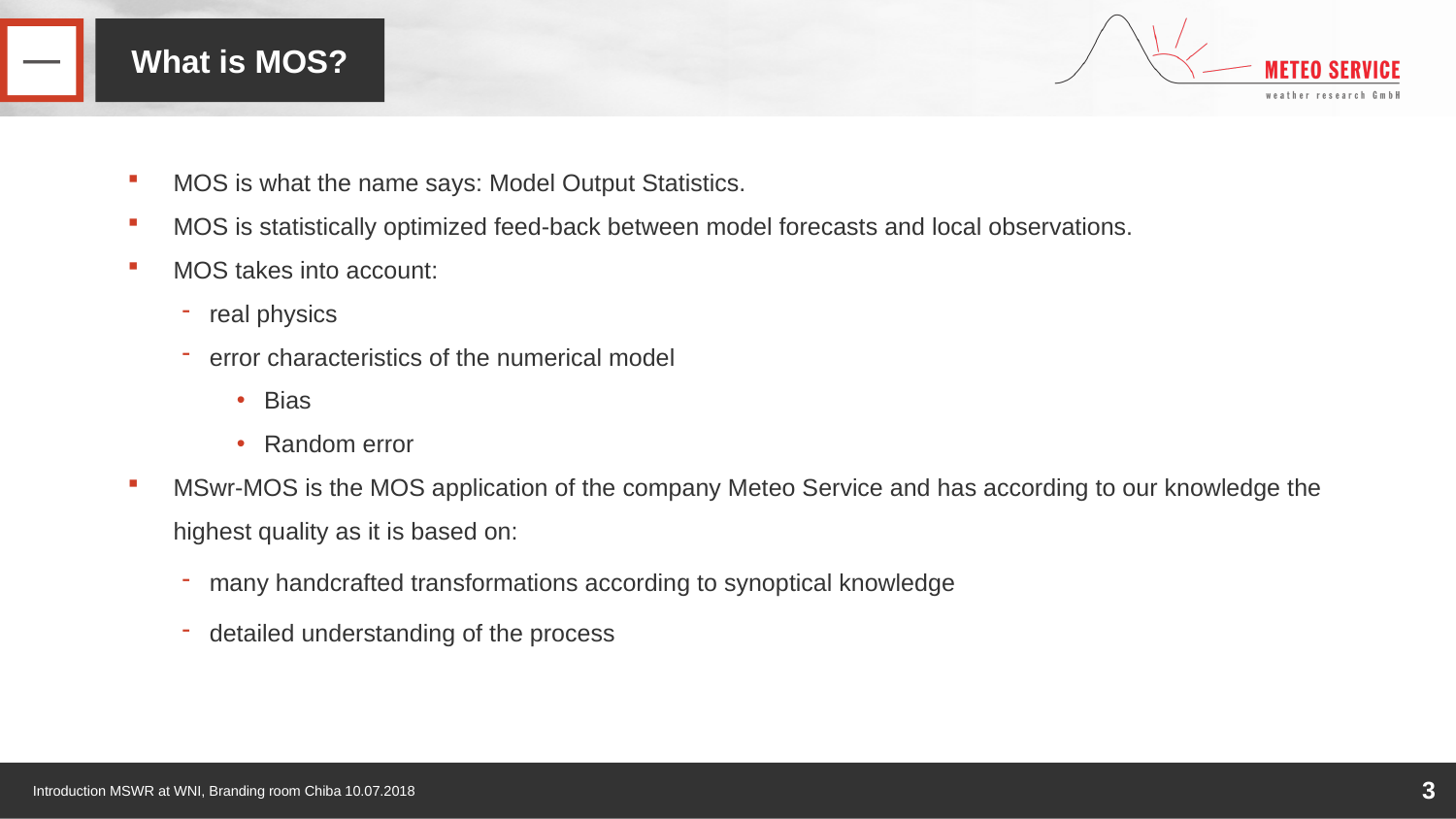

What is MOS?
一

MOS is what the name says: Model Output Statistics.
MOS is statistically optimized feed-back between model forecasts and local observations.
MOS takes into account:
real physics
error characteristics of the numerical model
Bias
Random error
MSwr-MOS is the MOS application of the company Meteo Service and has according to our knowledge the highest quality as it is based on:
many handcrafted transformations according to synoptical knowledge
detailed understanding of the process